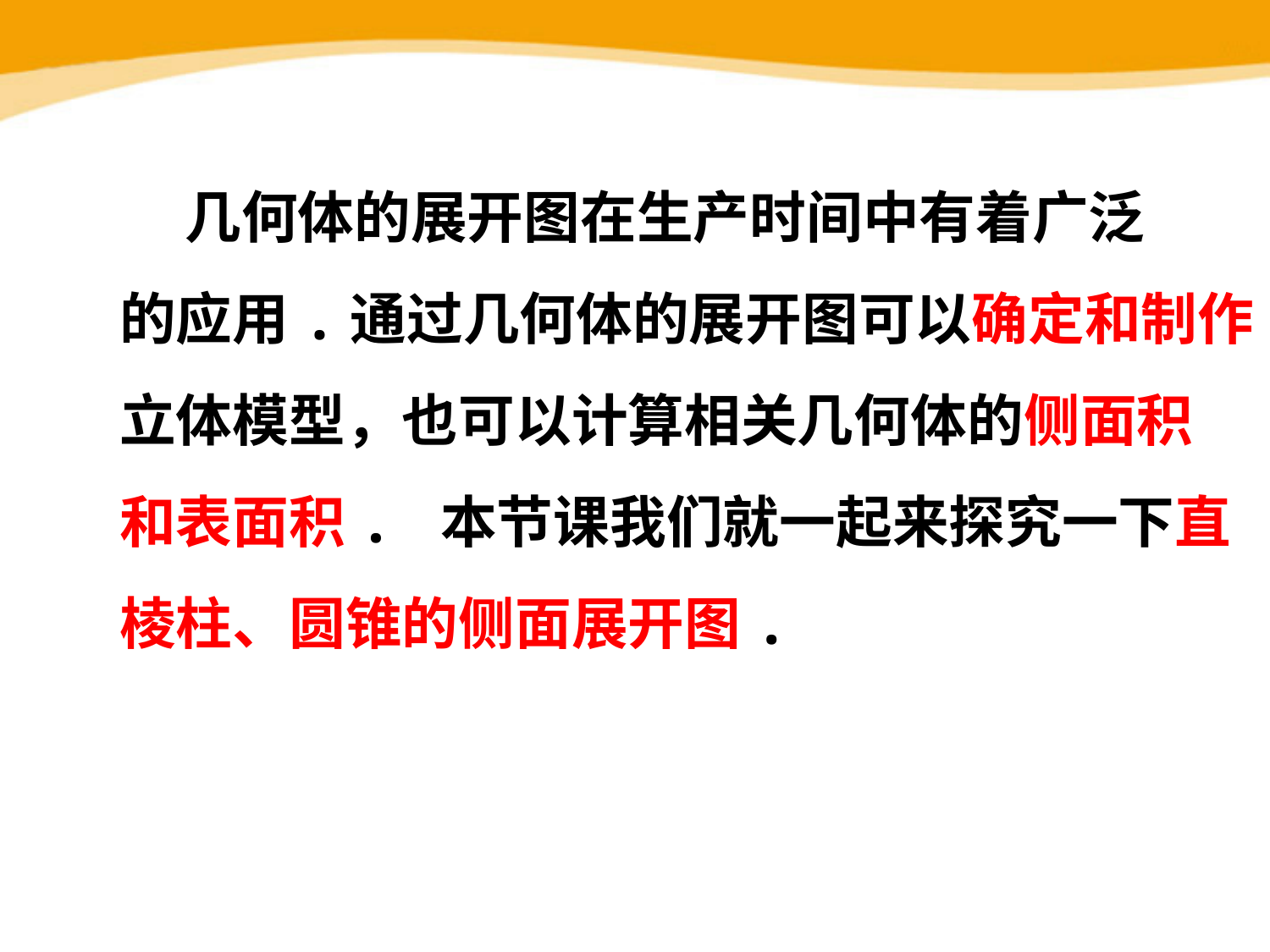

几何体的展开图在生产时间中有着广泛
的应用.通过几何体的展开图可以确定和制作
立体模型，也可以计算相关几何体的侧面积
和表面积. 本节课我们就一起来探究一下直
棱柱、圆锥的侧面展开图.